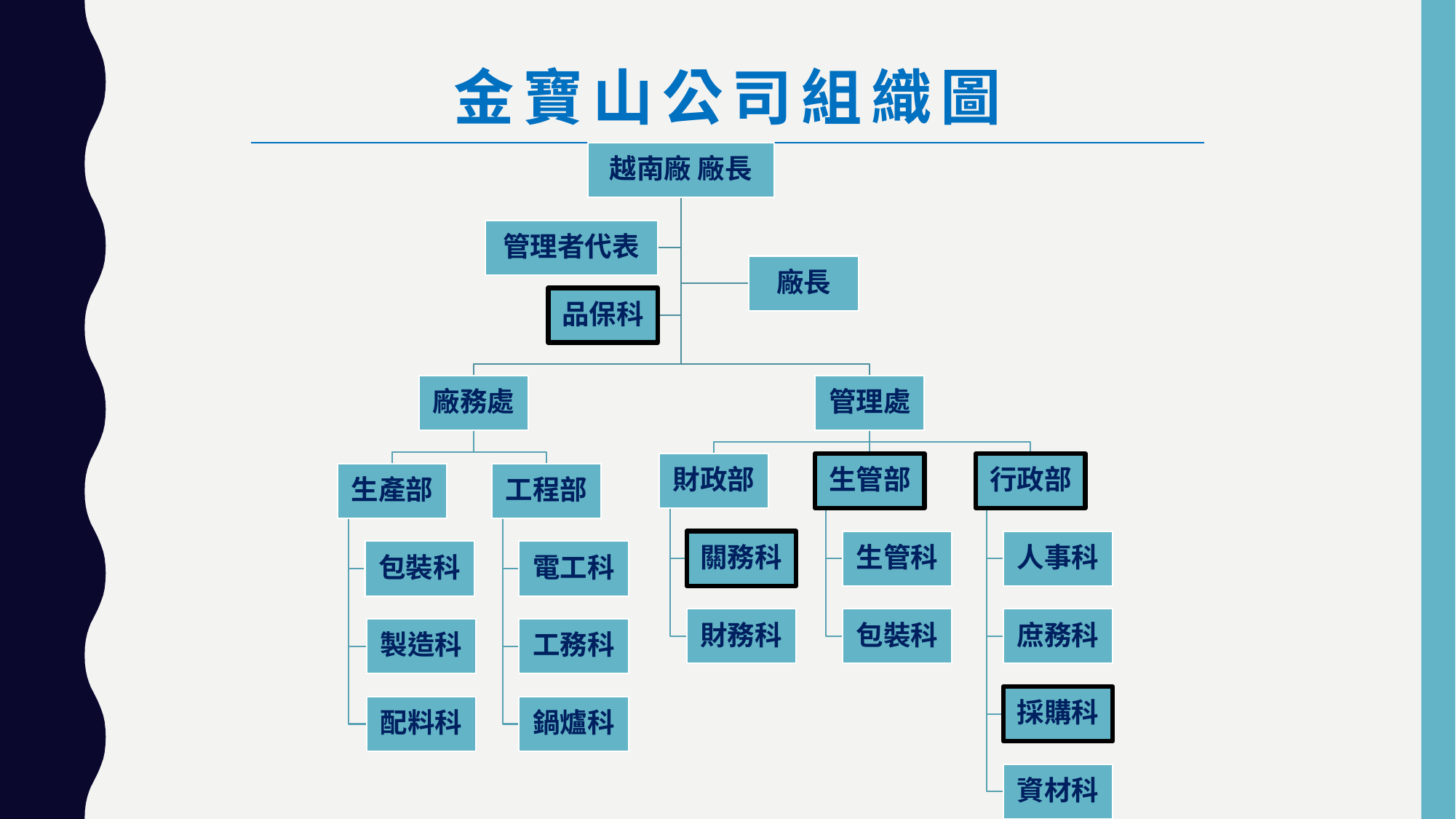

金寶山公司組織圖
越南廠 廠長
廠務處
生產部
包裝科
製造科
配料科
工程部
電工科
工務科
鍋爐科
管理處
財政部
關務科
財務科
生管部
生管科
包裝科
行政部
人事科
庶務科
採購科
資材科
品保科
管理者代表
廠長